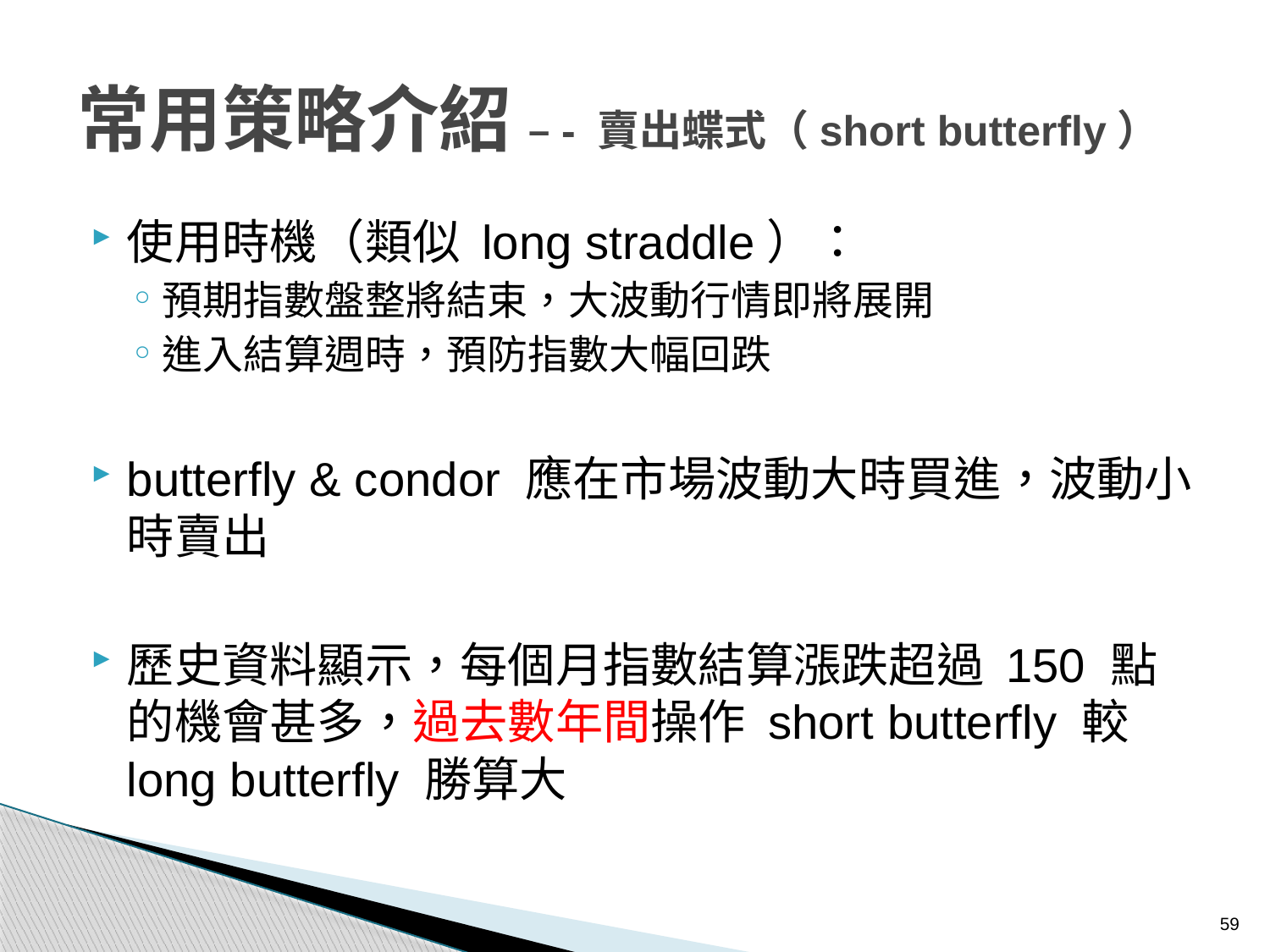

常用策略介紹 –- 賣出蝶式（short butterfly）
使用時機（類似 long straddle）：
預期指數盤整將結束，大波動行情即將展開
進入結算週時，預防指數大幅回跌

butterfly & condor 應在市場波動大時買進，波動小時賣出

歷史資料顯示，每個月指數結算漲跌超過 150 點的機會甚多，過去數年間操作 short butterfly 較 long butterfly 勝算大

59